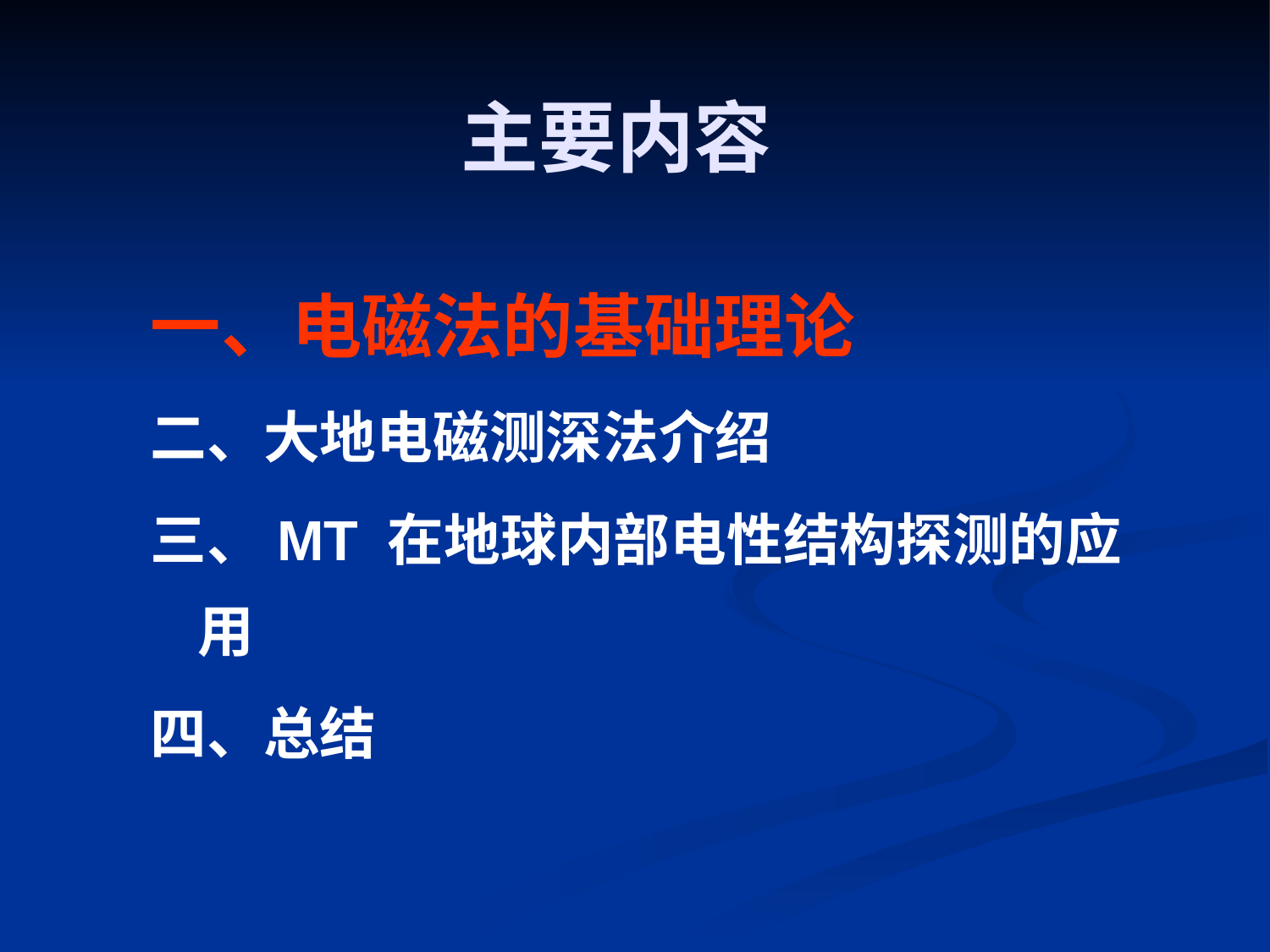

# 主要内容
一、电磁法的基础理论
二、大地电磁测深法介绍
三、MT 在地球内部电性结构探测的应用
四、总结